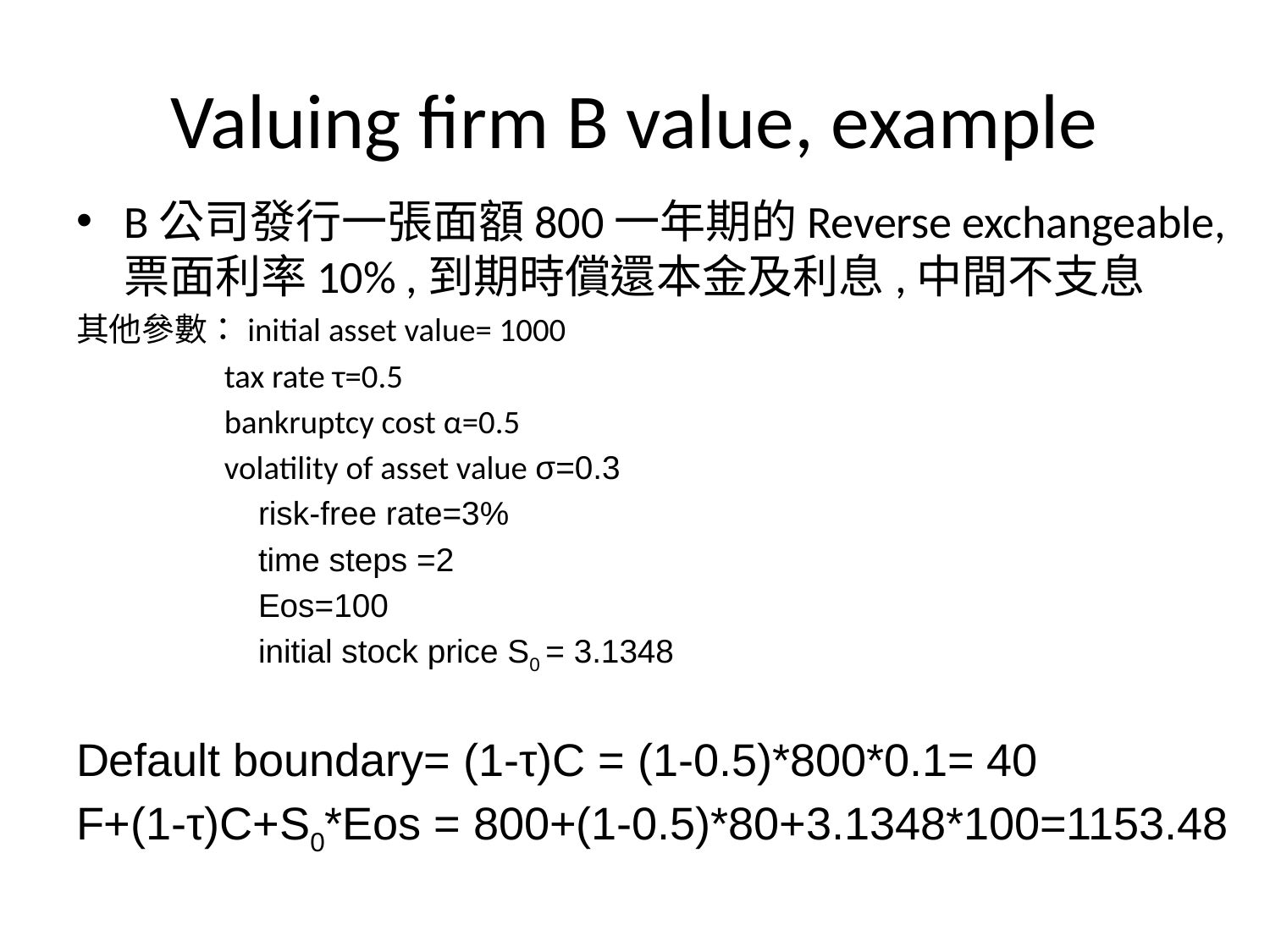

# Valuing firm B value, example
B公司發行一張面額800一年期的Reverse exchangeable,票面利率10% ,到期時償還本金及利息,中間不支息
其他參數：initial asset value= 1000
                    tax rate τ=0.5
                    bankruptcy cost α=0.5
                    volatility of asset value σ=0.3
                    risk-free rate=3%
                    time steps =2
                    Eos=100
                    initial stock price S0 = 3.1348

Default boundary= (1-τ)C = (1-0.5)*800*0.1= 40
F+(1-τ)C+S0*Eos = 800+(1-0.5)*80+3.1348*100=1153.48